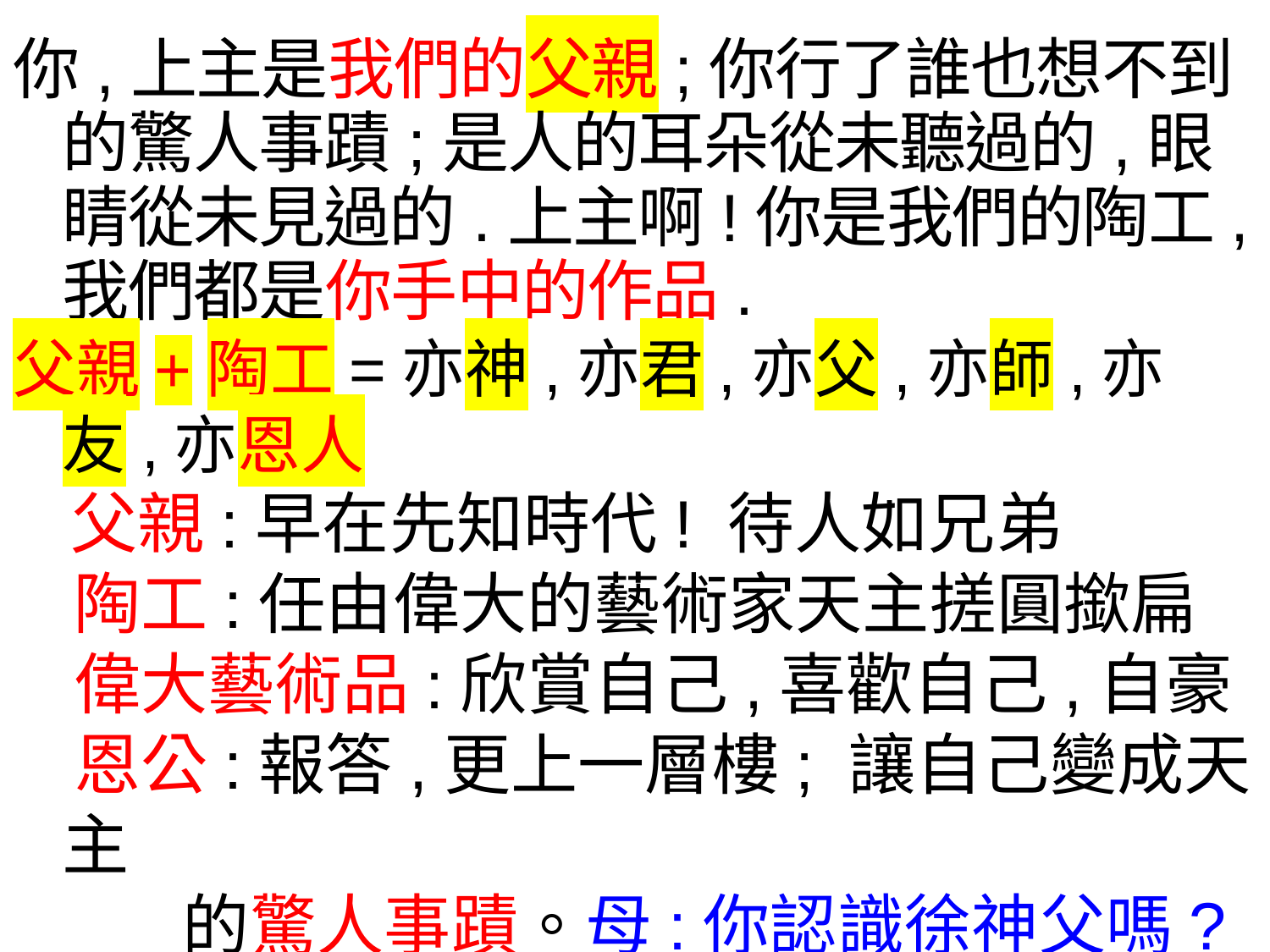

你,上主是我們的父親;你行了誰也想不到的驚人事蹟;是人的耳朵從未聽過的,眼睛從未見過的.上主啊!你是我們的陶工,我們都是你手中的作品.
父親+陶工=亦神,亦君,亦父,亦師,亦友,亦恩人
   父親:早在先知時代! 待人如兄弟
   陶工:任由偉大的藝術家天主搓圓撳扁
   偉大藝術品:欣賞自己,喜歡自己,自豪
   恩公:報答,更上一層樓; 讓自己變成天主
        的驚人事蹟。母:你認識徐神父嗎?
        天主:你見過我的僕人約伯嗎?(約1;8)